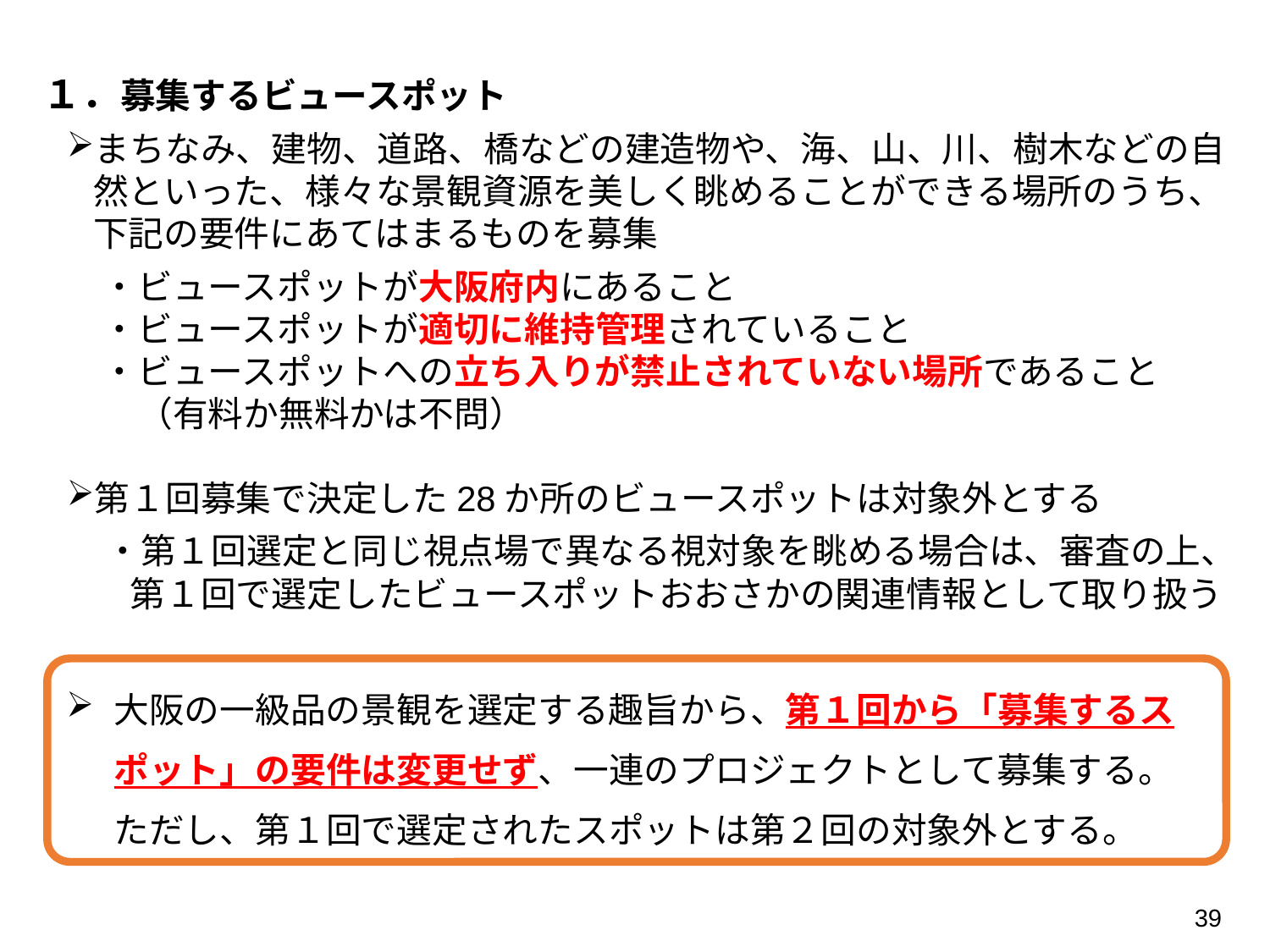

１．募集するビュースポット
まちなみ、建物、道路、橋などの建造物や、海、山、川、樹木などの自然といった、様々な景観資源を美しく眺めることができる場所のうち、下記の要件にあてはまるものを募集
　・ビュースポットが大阪府内にあること
　・ビュースポットが適切に維持管理されていること
　・ビュースポットへの立ち入りが禁止されていない場所であること
　　（有料か無料かは不問）

第１回募集で決定した28か所のビュースポットは対象外とする
・第１回選定と同じ視点場で異なる視対象を眺める場合は、審査の上、第１回で選定したビュースポットおおさかの関連情報として取り扱う
大阪の一級品の景観を選定する趣旨から、第１回から「募集するスポット」の要件は変更せず、一連のプロジェクトとして募集する。ただし、第１回で選定されたスポットは第２回の対象外とする。
39